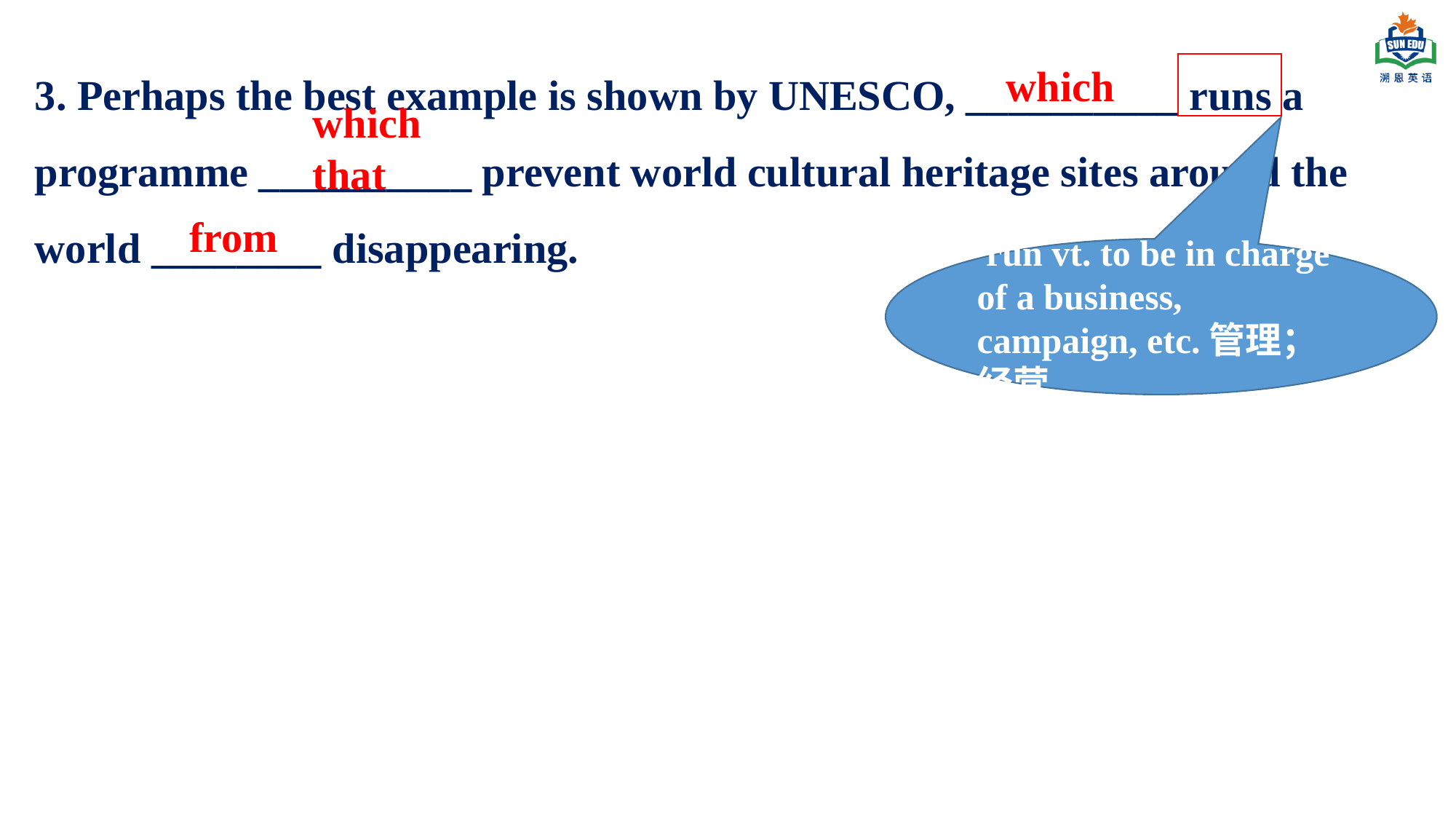

3. Perhaps the best example is shown by UNESCO, __________ runs a programme __________ prevent world cultural heritage sites around the world ________ disappearing.
which

which
that
from
 run vt. to be in charge of a business, campaign, etc.管理；经营